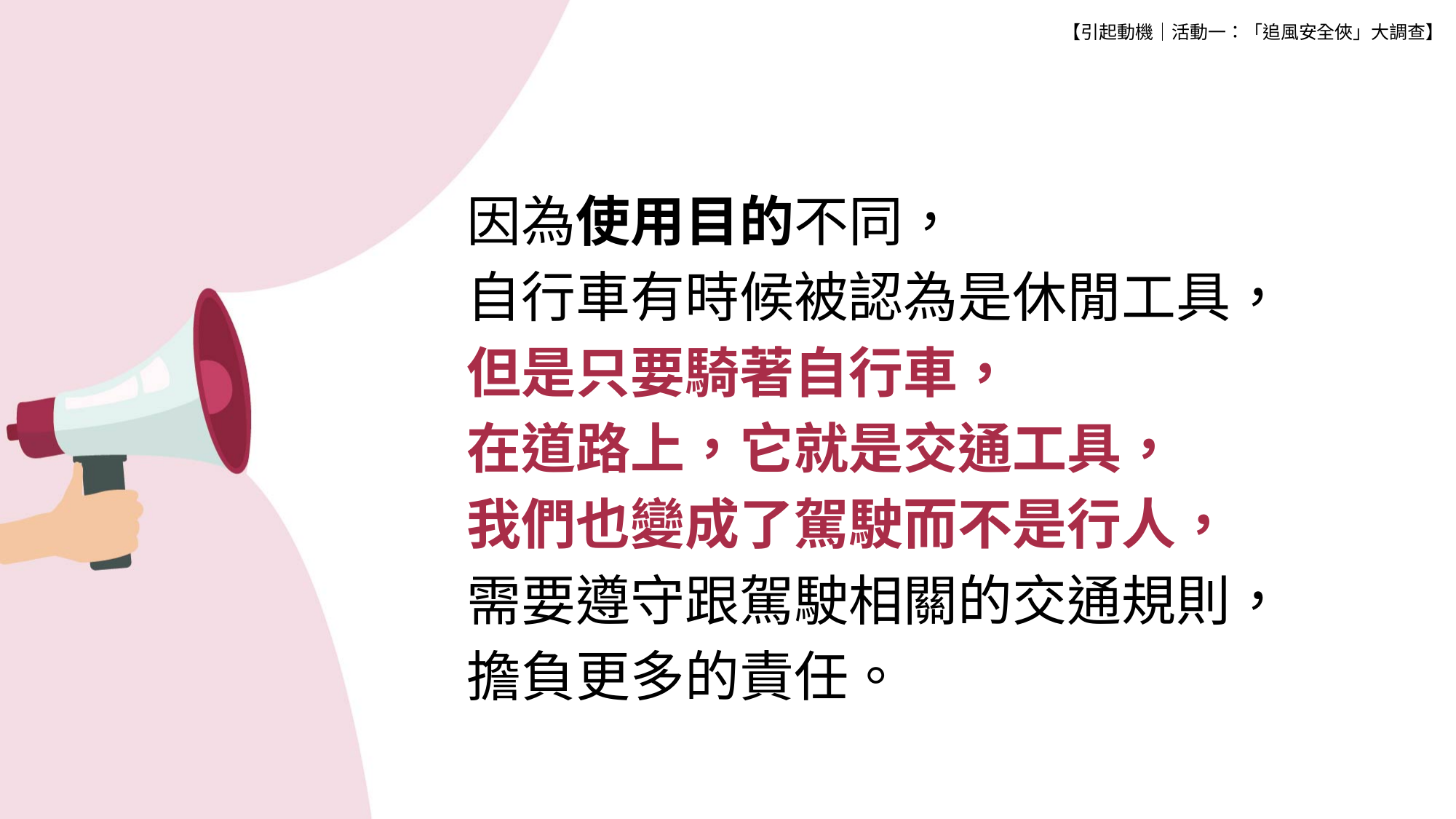

【引起動機│活動一：「追風安全俠」大調查】
因為使用目的不同，
自行車有時候被認為是休閒工具，
但是只要騎著自行車，
在道路上，它就是交通工具，
我們也變成了駕駛而不是行人，
需要遵守跟駕駛相關的交通規則，
擔負更多的責任。